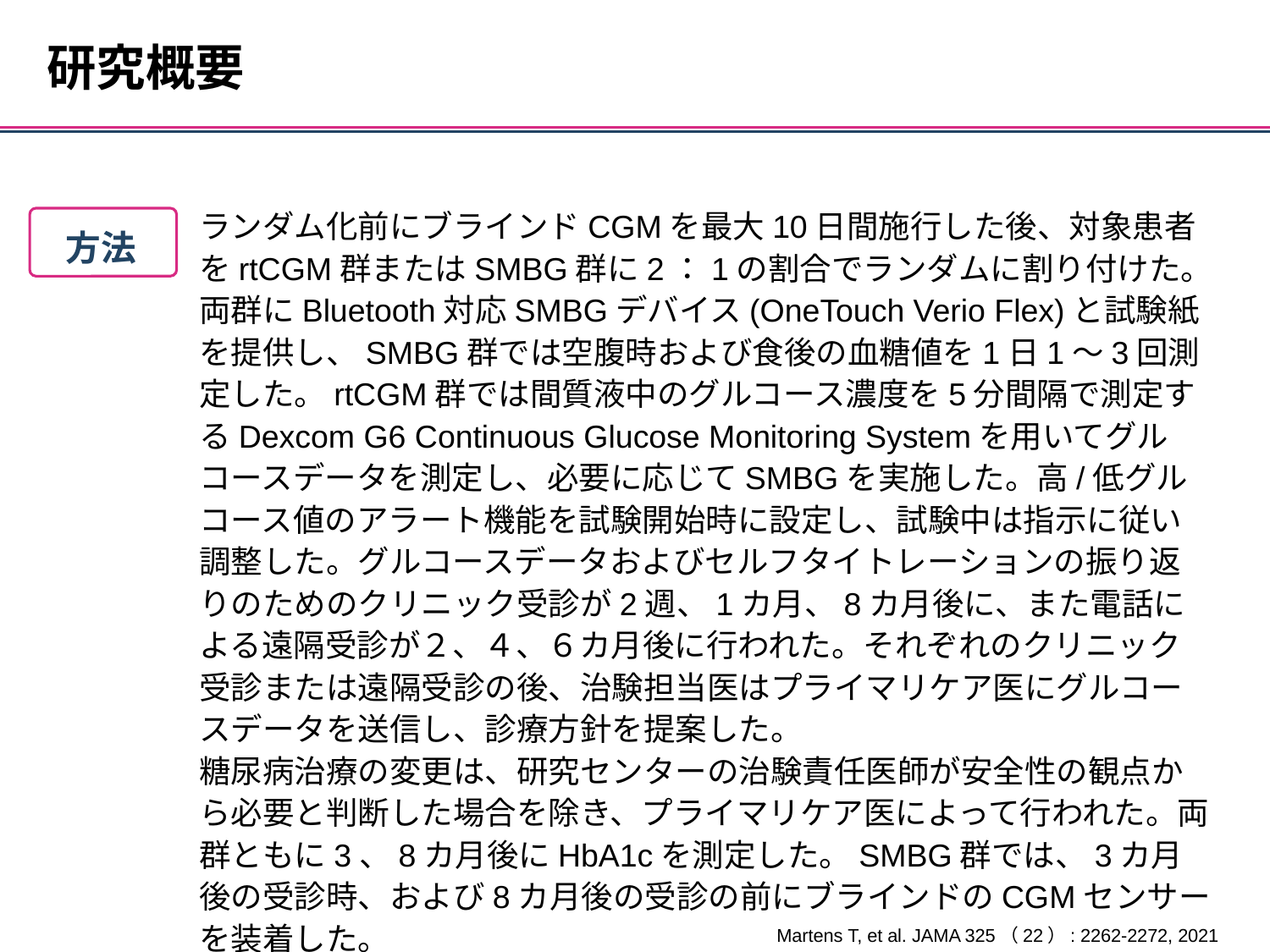

研究概要
ランダム化前にブラインドCGMを最大10日間施行した後、対象患者をrtCGM群またはSMBG群に2：1の割合でランダムに割り付けた。
両群にBluetooth対応SMBGデバイス(OneTouch Verio Flex)と試験紙を提供し、SMBG群では空腹時および食後の血糖値を1日1～3回測定した。rtCGM群では間質液中のグルコース濃度を5分間隔で測定するDexcom G6 Continuous Glucose Monitoring Systemを用いてグルコースデータを測定し、必要に応じてSMBGを実施した。高/低グルコース値のアラート機能を試験開始時に設定し、試験中は指示に従い調整した。グルコースデータおよびセルフタイトレーションの振り返りのためのクリニック受診が2週、1カ月、8カ月後に、また電話による遠隔受診が２、４、６カ月後に行われた。それぞれのクリニック受診または遠隔受診の後、治験担当医はプライマリケア医にグルコースデータを送信し、診療方針を提案した。
糖尿病治療の変更は、研究センターの治験責任医師が安全性の観点から必要と判断した場合を除き、プライマリケア医によって行われた。両群ともに3、8カ月後にHbA1cを測定した。SMBG群では、3カ月後の受診時、および8カ月後の受診の前にブラインドのCGMセンサーを装着した。

方法
Martens T, et al. JAMA 325（22）: 2262-2272, 2021